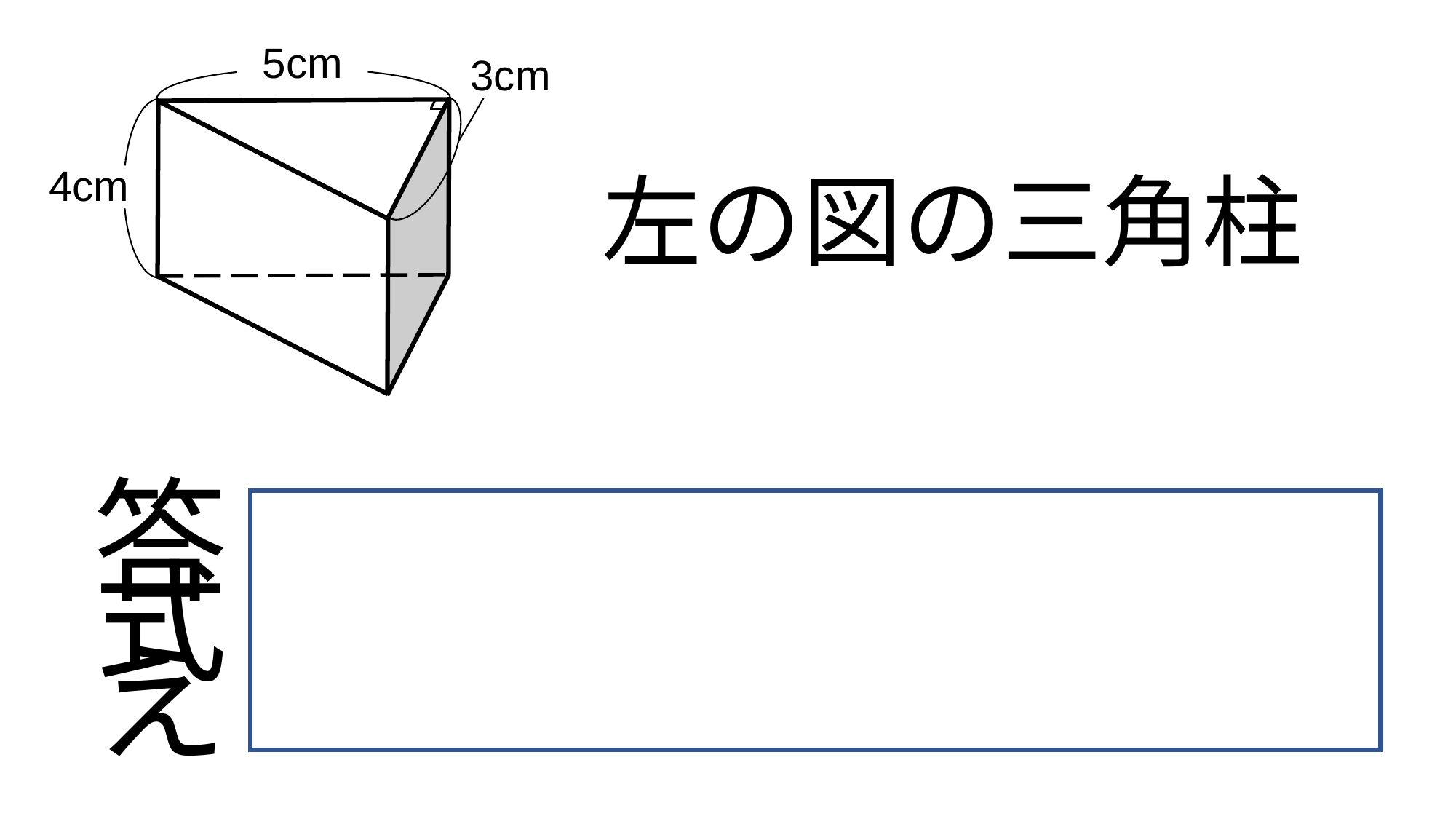

5cm
3cm

左の図の三角柱
4cm

3×5÷2×4
30cm3
答え
式